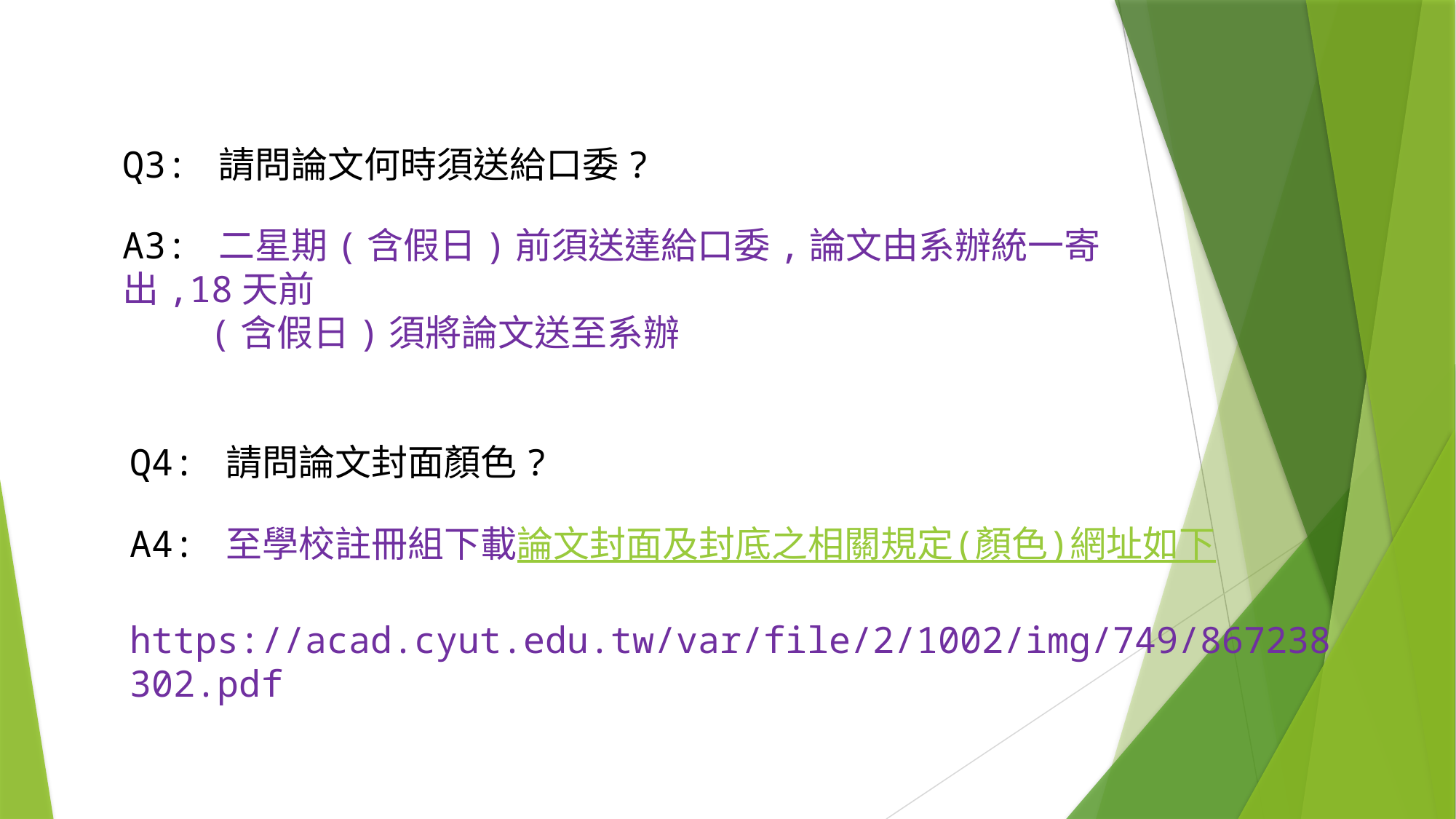

Q3: 請問論文何時須送給口委?

A3: 二星期(含假日)前須送達給口委,論文由系辦統一寄出,18天前
    (含假日)須將論文送至系辦

Q4: 請問論文封面顏色?

A4: 至學校註冊組下載論文封面及封底之相關規定(顏色)網址如下
    https://acad.cyut.edu.tw/var/file/2/1002/img/749/867238302.pdf